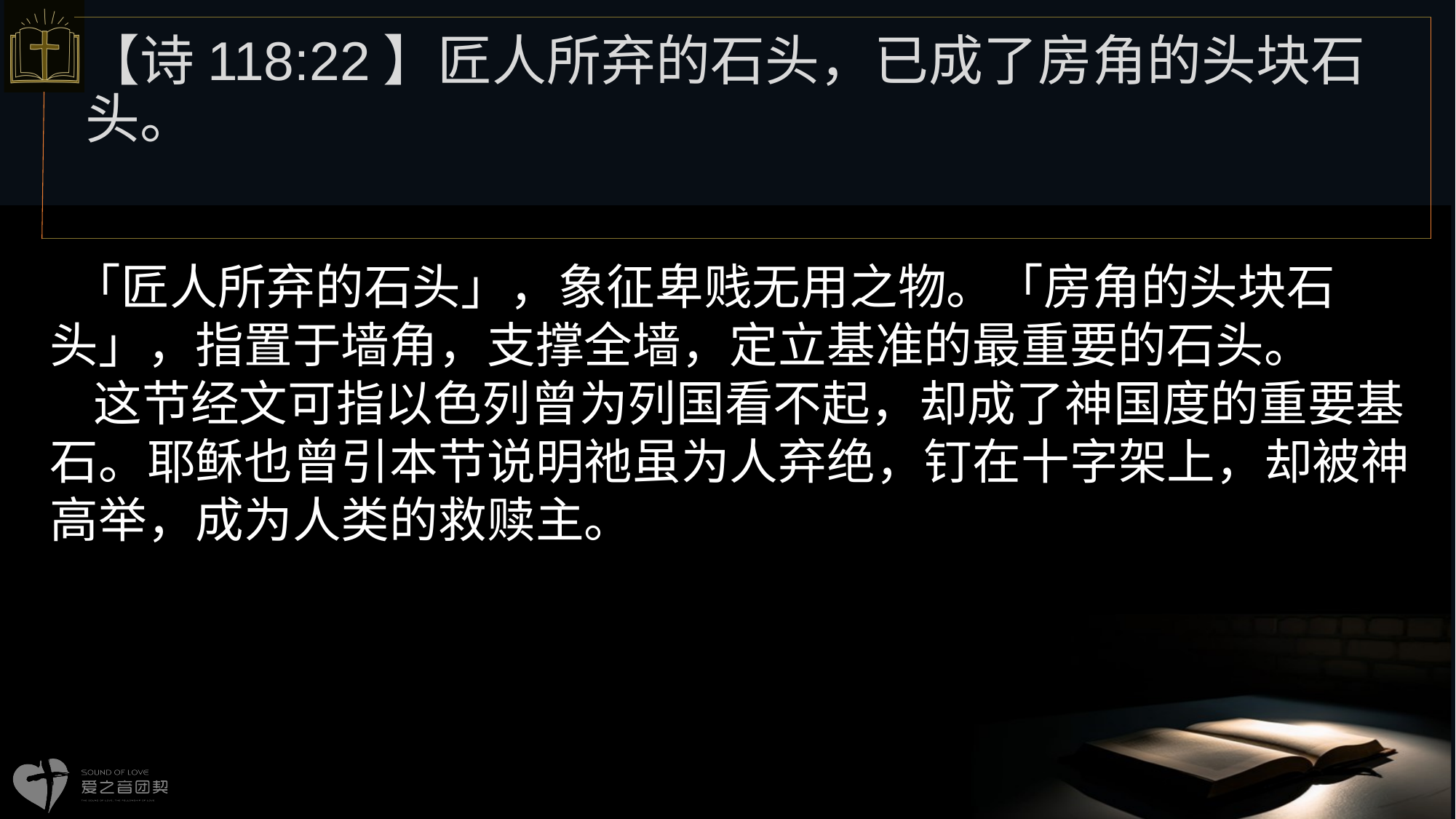

【诗118:22】匠人所弃的石头，已成了房角的头块石头。
# 「匠人所弃的石头」，象征卑贱无用之物。「房角的头块石头」，指置于墙角，支撑全墙，定立基准的最重要的石头。 这节经文可指以色列曾为列国看不起，却成了神国度的重要基石。耶稣也曾引本节说明祂虽为人弃绝，钉在十字架上，却被神高举，成为人类的救赎主。